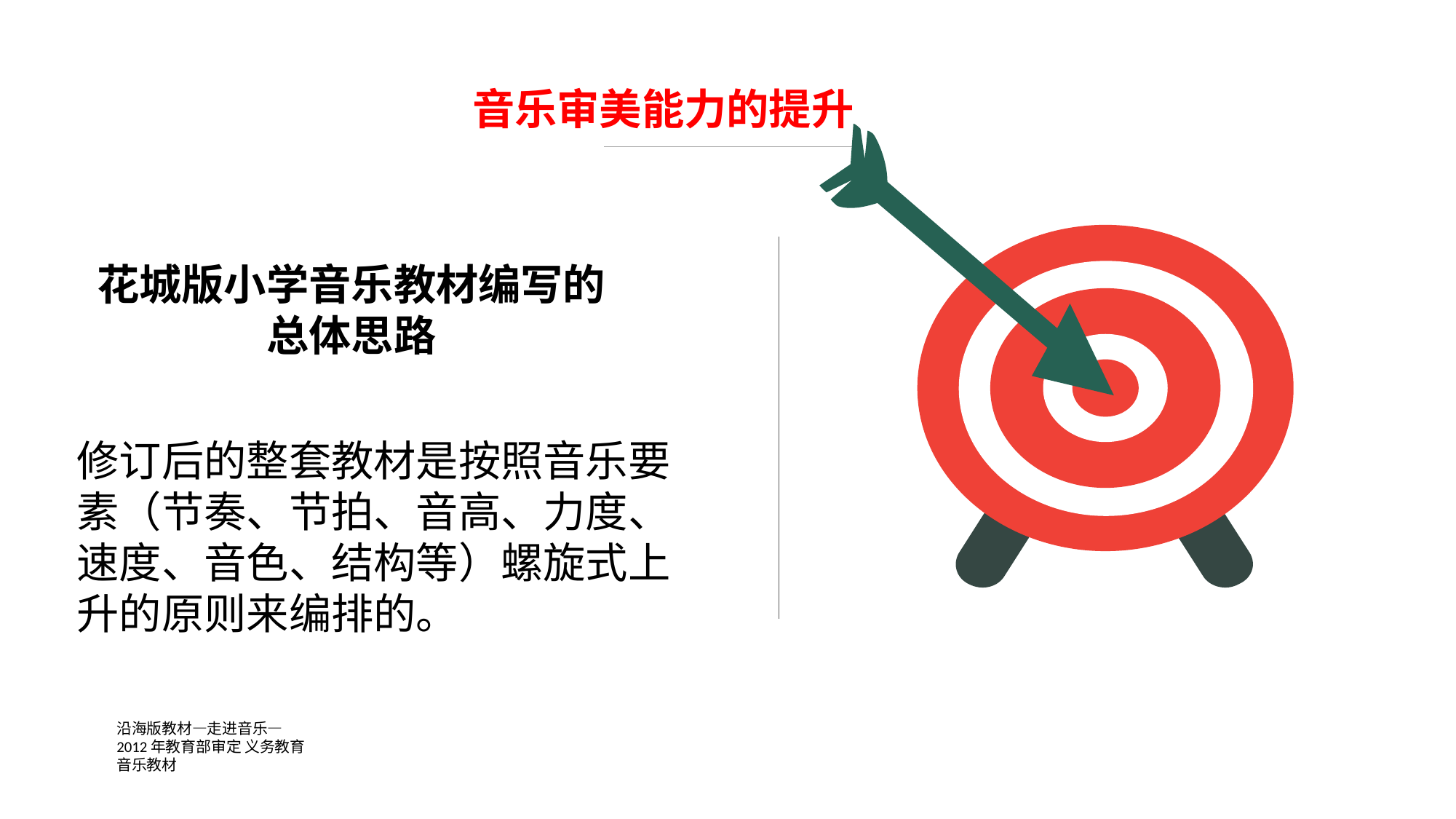

音乐审美能力的提升

花城版小学音乐教材编写的总体思路
修订后的整套教材是按照音乐要素（节奏、节拍、音高、力度、速度、音色、结构等）螺旋式上升的原则来编排的。
沿海版教材—走进音乐—2012年教育部审定 义务教育音乐教材